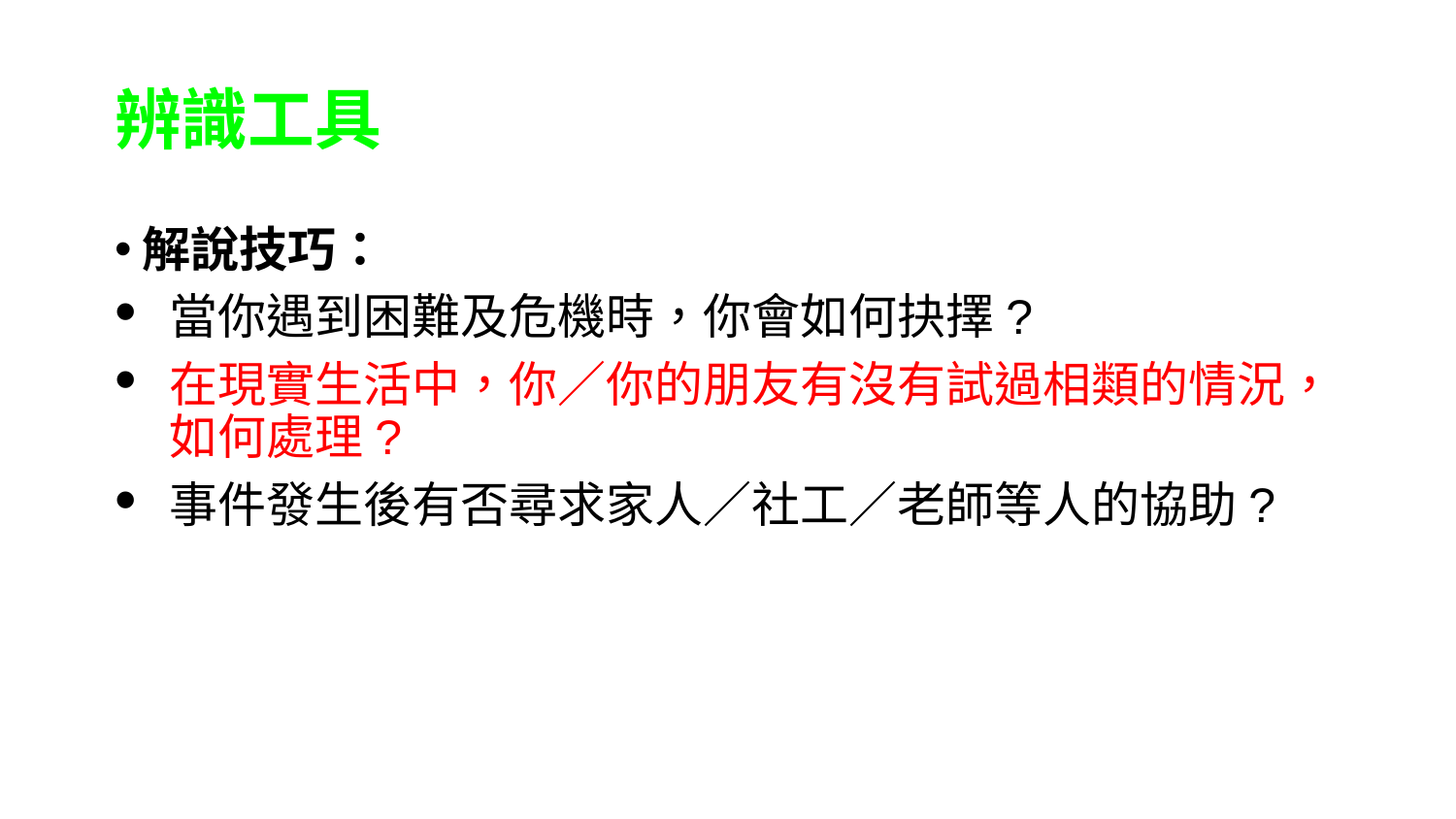

# 辨識工具
解說技巧：
當你遇到困難及危機時，你會如何抉擇?
在現實生活中，你／你的朋友有沒有試過相類的情況， 如何處理?
事件發生後有否尋求家人／社工／老師等人的協助?